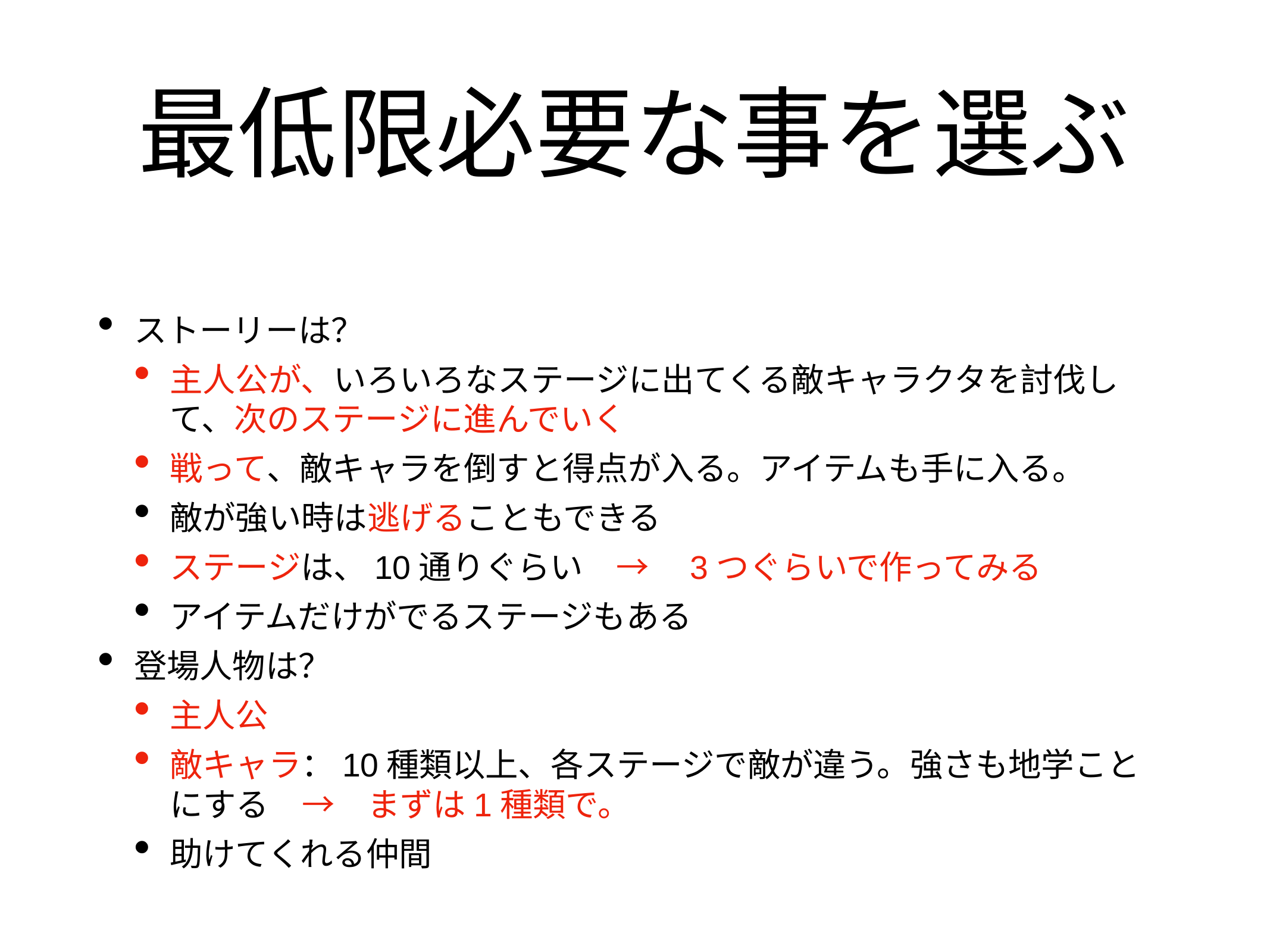

# 最低限必要な事を選ぶ
ストーリーは？
主人公が、いろいろなステージに出てくる敵キャラクタを討伐して、次のステージに進んでいく
戦って、敵キャラを倒すと得点が入る。アイテムも手に入る。
敵が強い時は逃げることもできる
ステージは、10通りぐらい　→　3つぐらいで作ってみる
アイテムだけがでるステージもある
登場人物は？
主人公
敵キャラ：10種類以上、各ステージで敵が違う。強さも地学ことにする　→　まずは1種類で。
助けてくれる仲間